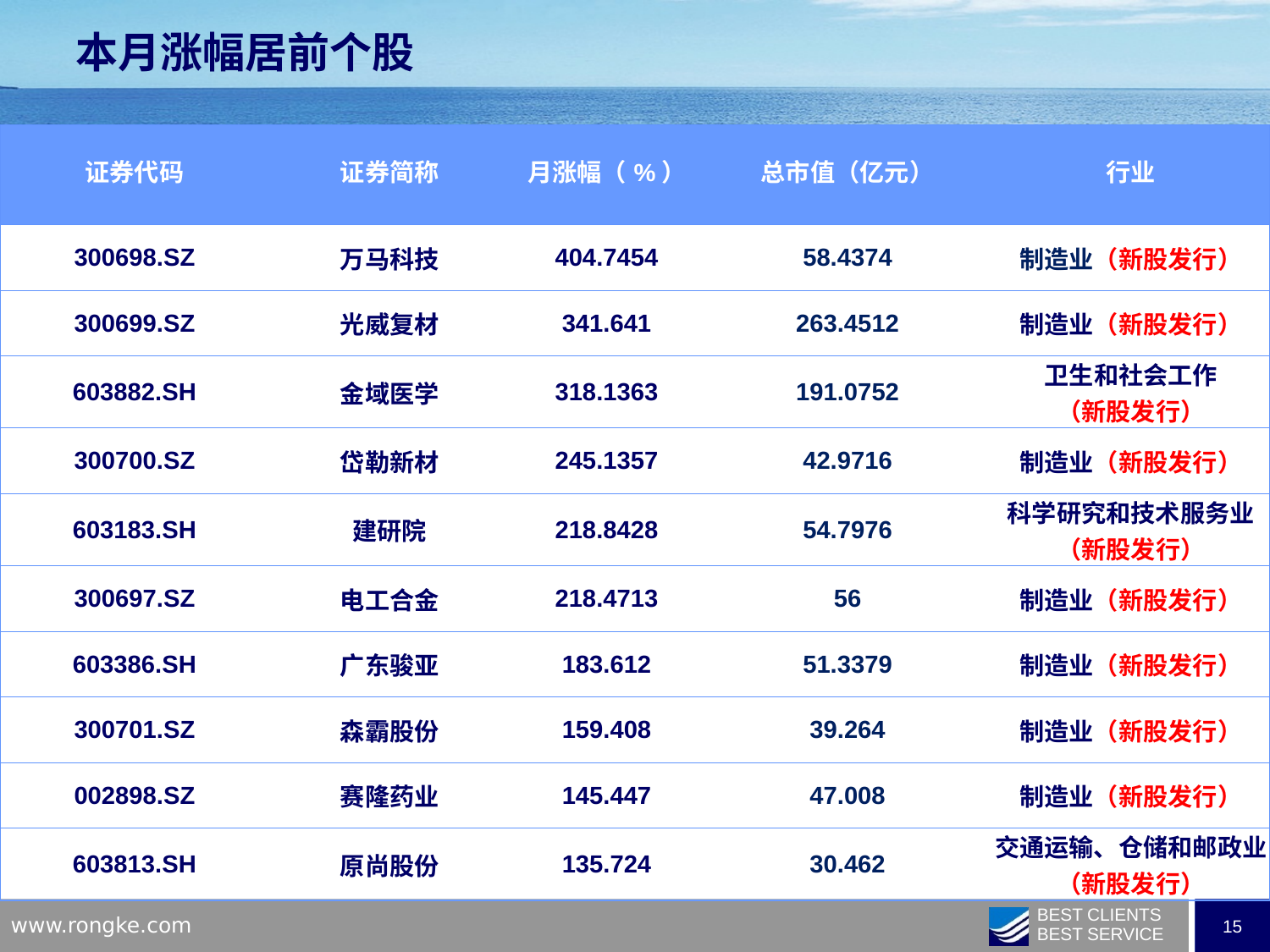

本月涨幅居前个股
| 证券代码 | 证券简称 | 月涨幅（%） | 总市值（亿元） | 行业 |
| --- | --- | --- | --- | --- |
| 300698.SZ | 万马科技 | 404.7454 | 58.4374 | 制造业（新股发行） |
| 300699.SZ | 光威复材 | 341.641 | 263.4512 | 制造业（新股发行） |
| 603882.SH | 金域医学 | 318.1363 | 191.0752 | 卫生和社会工作 （新股发行） |
| 300700.SZ | 岱勒新材 | 245.1357 | 42.9716 | 制造业（新股发行） |
| 603183.SH | 建研院 | 218.8428 | 54.7976 | 科学研究和技术服务业 （新股发行） |
| 300697.SZ | 电工合金 | 218.4713 | 56 | 制造业（新股发行） |
| 603386.SH | 广东骏亚 | 183.612 | 51.3379 | 制造业（新股发行） |
| 300701.SZ | 森霸股份 | 159.408 | 39.264 | 制造业（新股发行） |
| 002898.SZ | 赛隆药业 | 145.447 | 47.008 | 制造业（新股发行） |
| 603813.SH | 原尚股份 | 135.724 | 30.462 | 交通运输、仓储和邮政业 （新股发行） |
|  |  |  |  |  |